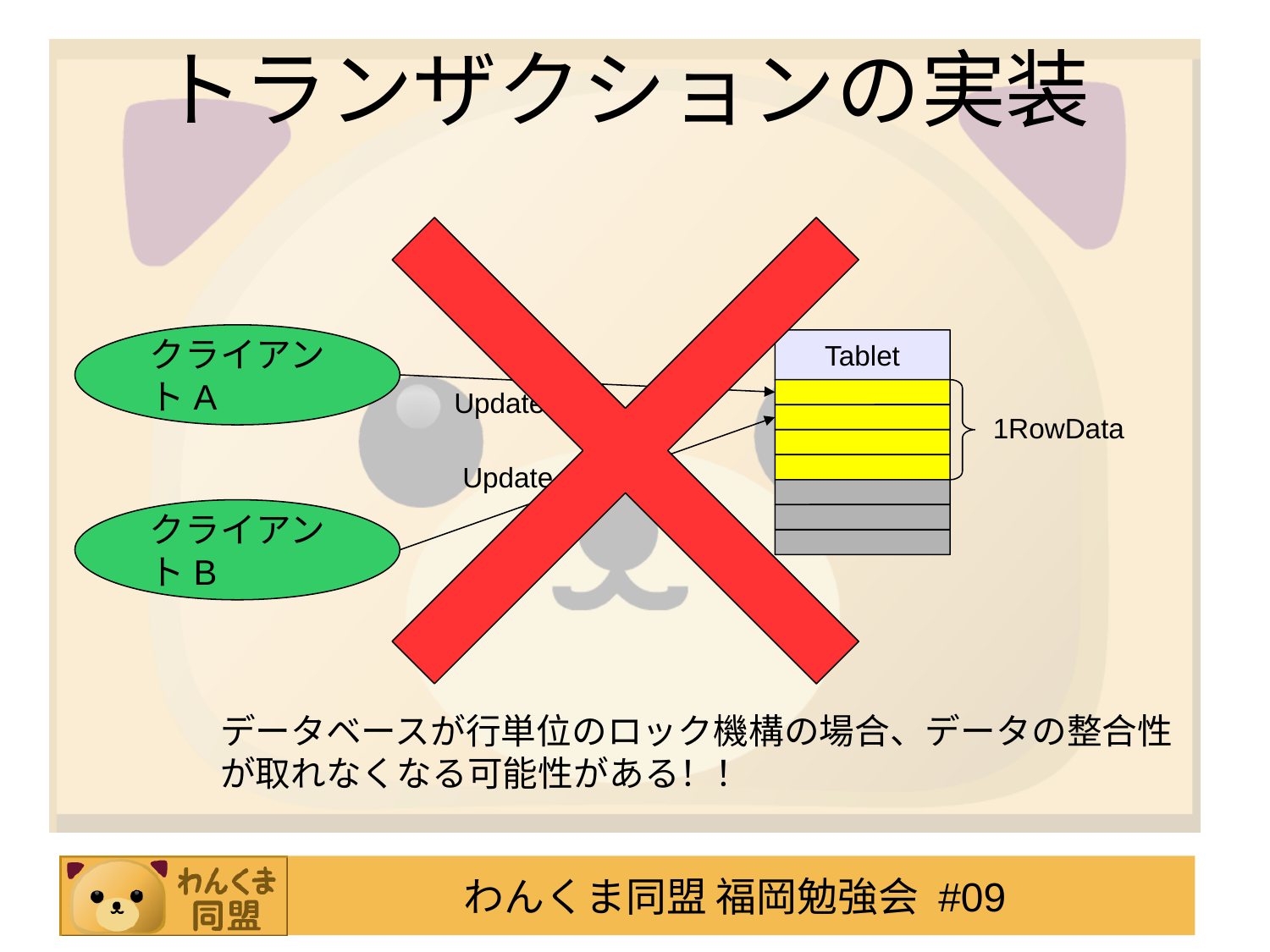

# トランザクションの実装

クライアントA
Tablet
Update

1RowData

Update

クライアントB

データベースが行単位のロック機構の場合、データの整合性
が取れなくなる可能性がある！！